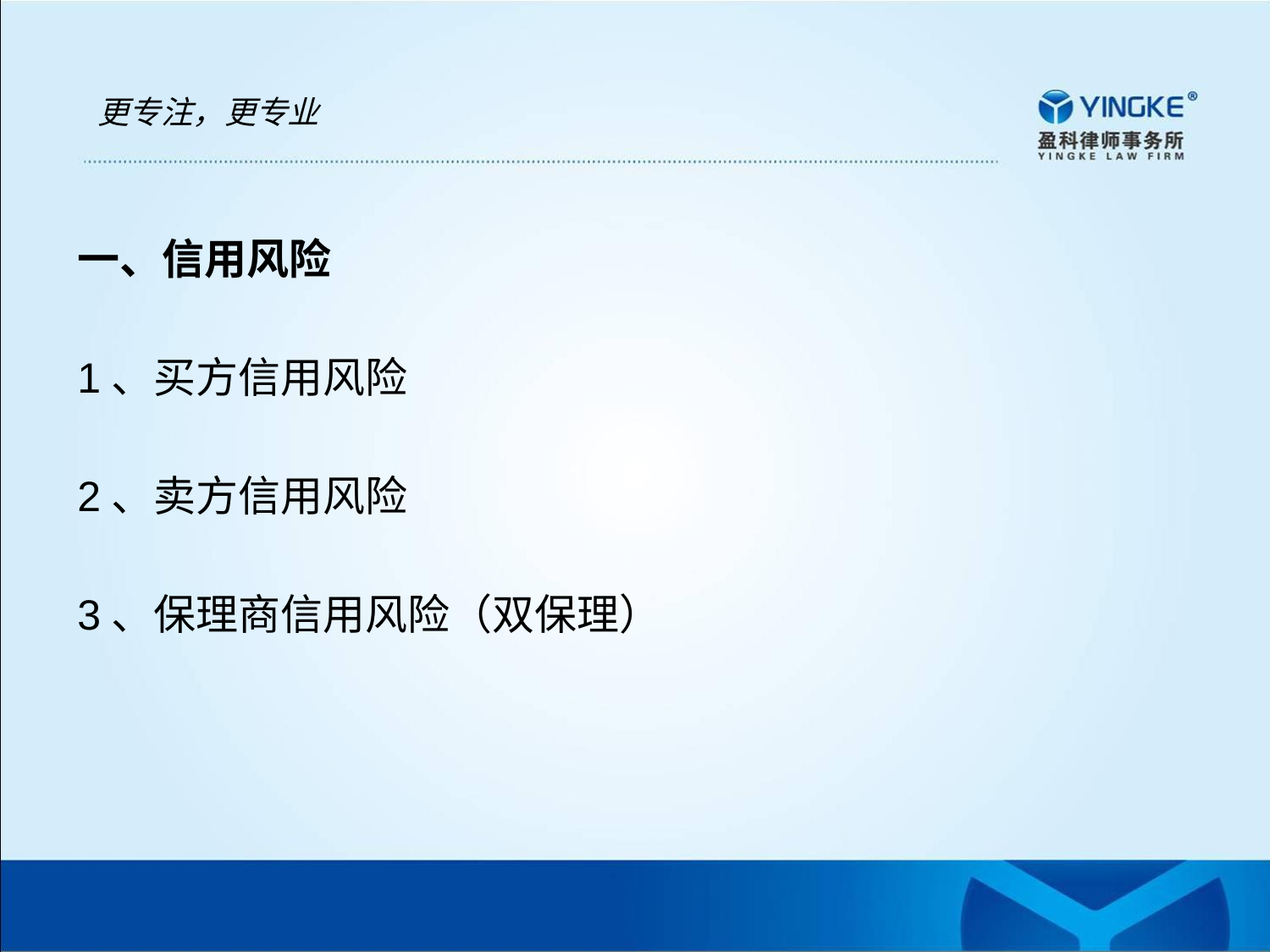

更专注，更专业
一、信用风险

1、买方信用风险

2、卖方信用风险

3、保理商信用风险（双保理）